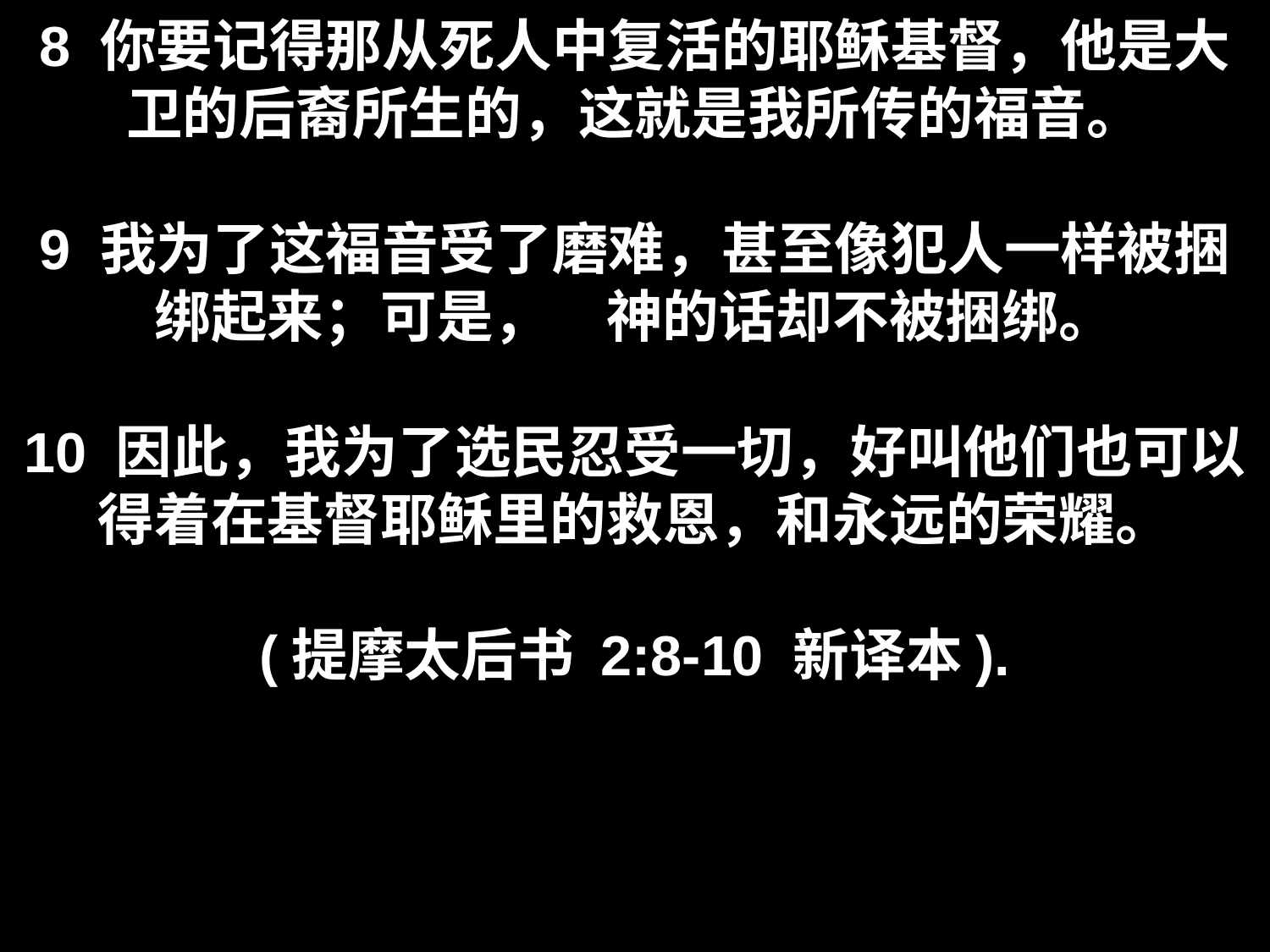

# 8 你要记得那从死人中复活的耶稣基督，他是大卫的后裔所生的，这就是我所传的福音。 9 我为了这福音受了磨难，甚至像犯人一样被捆绑起来；可是，　神的话却不被捆绑。 10 因此，我为了选民忍受一切，好叫他们也可以得着在基督耶稣里的救恩，和永远的荣耀。 (提摩太后书 2:8-10 新译本).